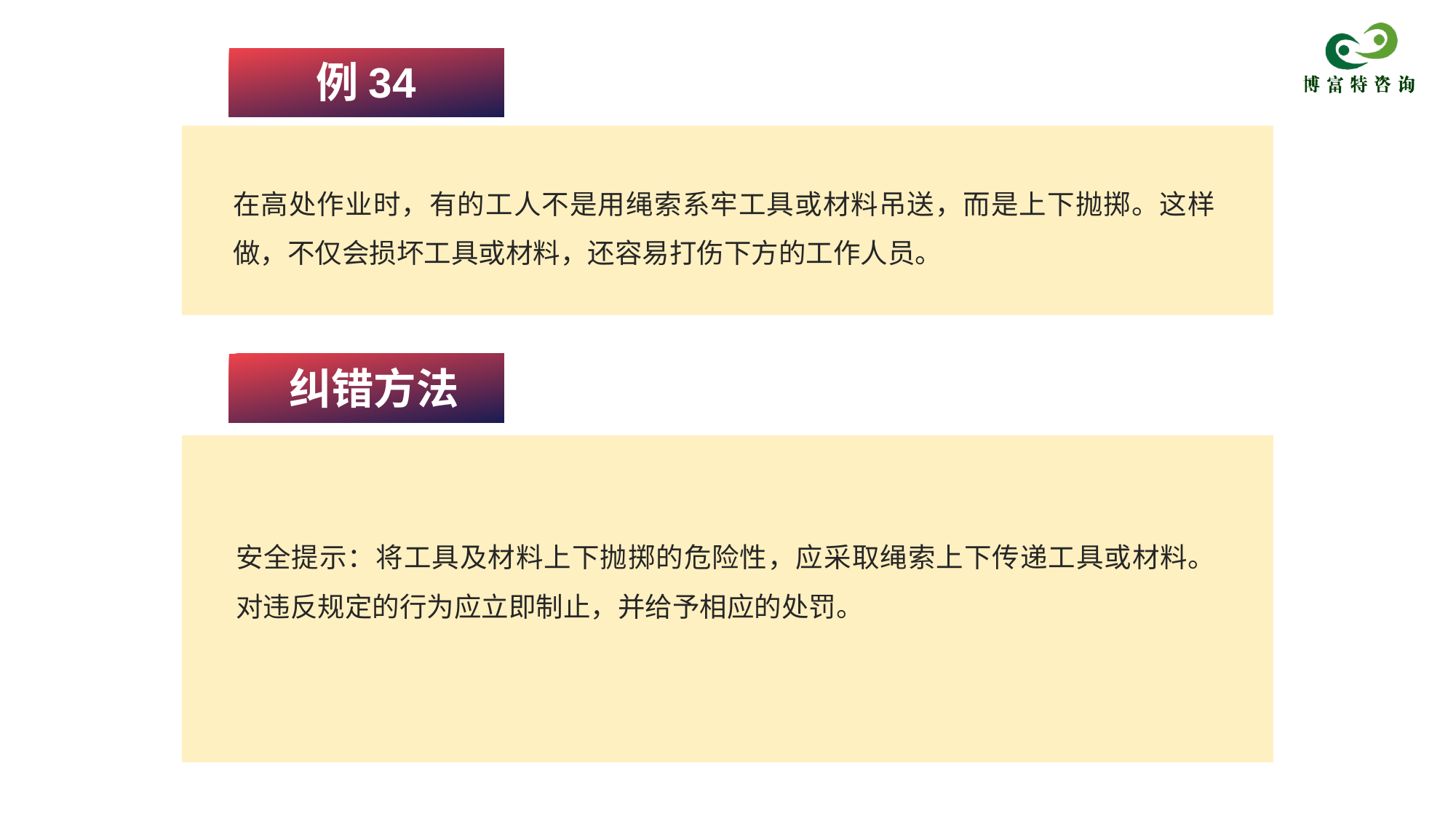

例34

在高处作业时，有的工人不是用绳索系牢工具或材料吊送，而是上下抛掷。这样做，不仅会损坏工具或材料，还容易打伤下方的工作人员。

纠错方法

安全提示：将工具及材料上下抛掷的危险性，应采取绳索上下传递工具或材料。对违反规定的行为应立即制止，并给予相应的处罚。